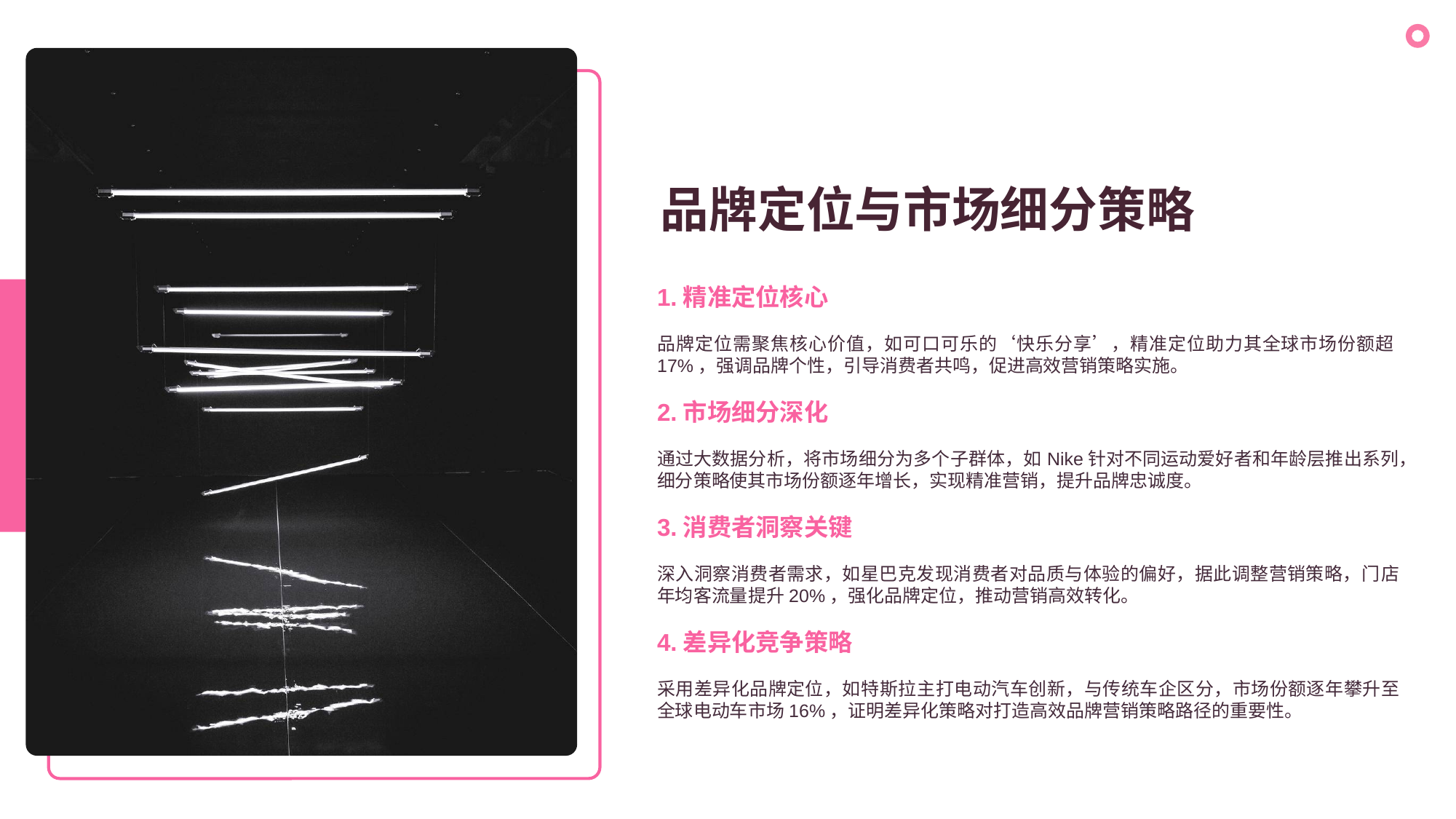

品牌定位与市场细分策略
1.精准定位核心
品牌定位需聚焦核心价值，如可口可乐的‘快乐分享’，精准定位助力其全球市场份额超17%，强调品牌个性，引导消费者共鸣，促进高效营销策略实施。
2.市场细分深化
通过大数据分析，将市场细分为多个子群体，如Nike针对不同运动爱好者和年龄层推出系列，细分策略使其市场份额逐年增长，实现精准营销，提升品牌忠诚度。
3.消费者洞察关键
深入洞察消费者需求，如星巴克发现消费者对品质与体验的偏好，据此调整营销策略，门店年均客流量提升20%，强化品牌定位，推动营销高效转化。
4.差异化竞争策略
采用差异化品牌定位，如特斯拉主打电动汽车创新，与传统车企区分，市场份额逐年攀升至全球电动车市场16%，证明差异化策略对打造高效品牌营销策略路径的重要性。